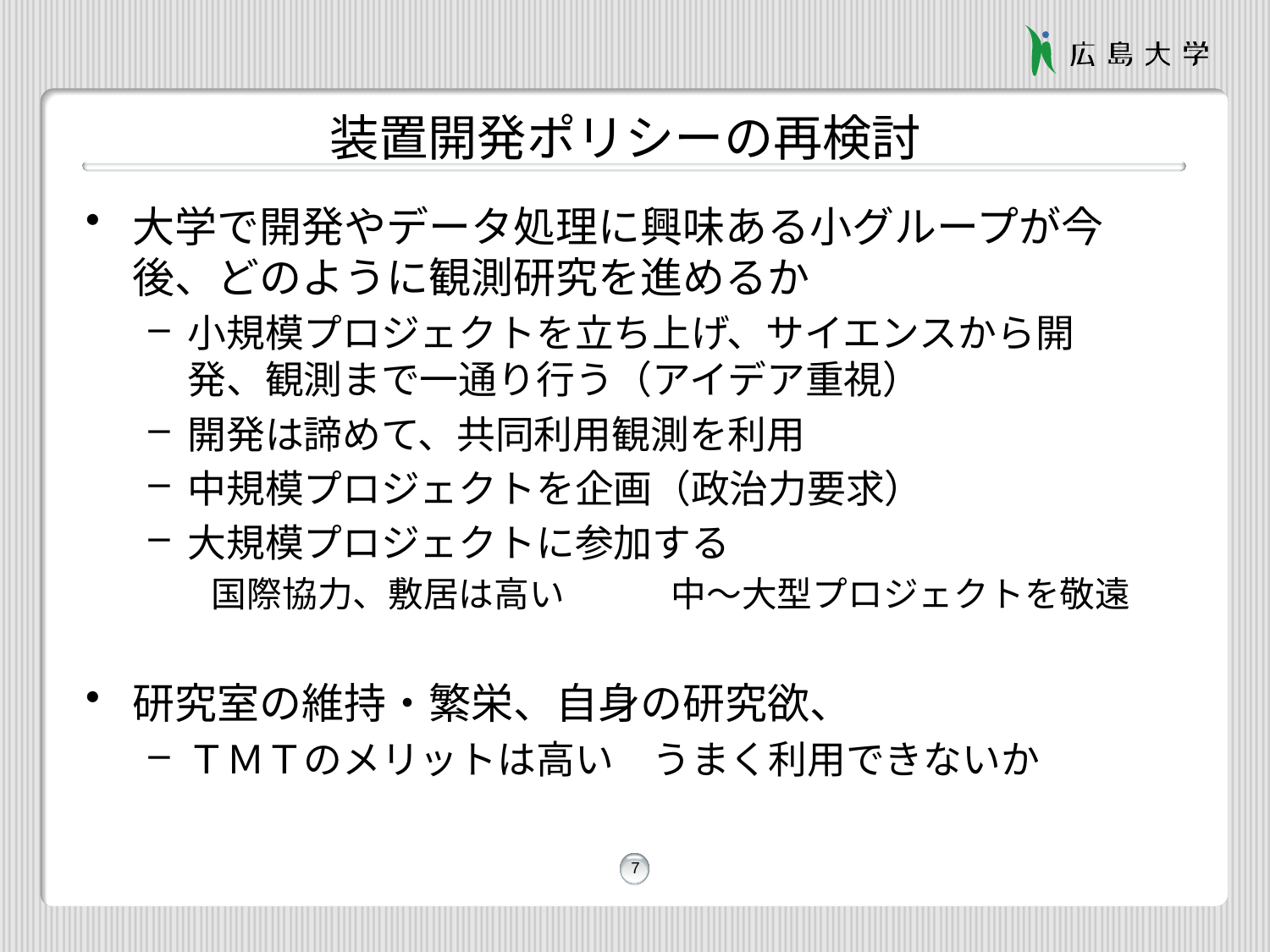

# 装置開発ポリシーの再検討
大学で開発やデータ処理に興味ある小グループが今後、どのように観測研究を進めるか
小規模プロジェクトを立ち上げ、サイエンスから開発、観測まで一通り行う（アイデア重視）
開発は諦めて、共同利用観測を利用
中規模プロジェクトを企画（政治力要求）
大規模プロジェクトに参加する
国際協力、敷居は高い　　　中～大型プロジェクトを敬遠

研究室の維持・繁栄、自身の研究欲、
ＴＭＴのメリットは高い　うまく利用できないか